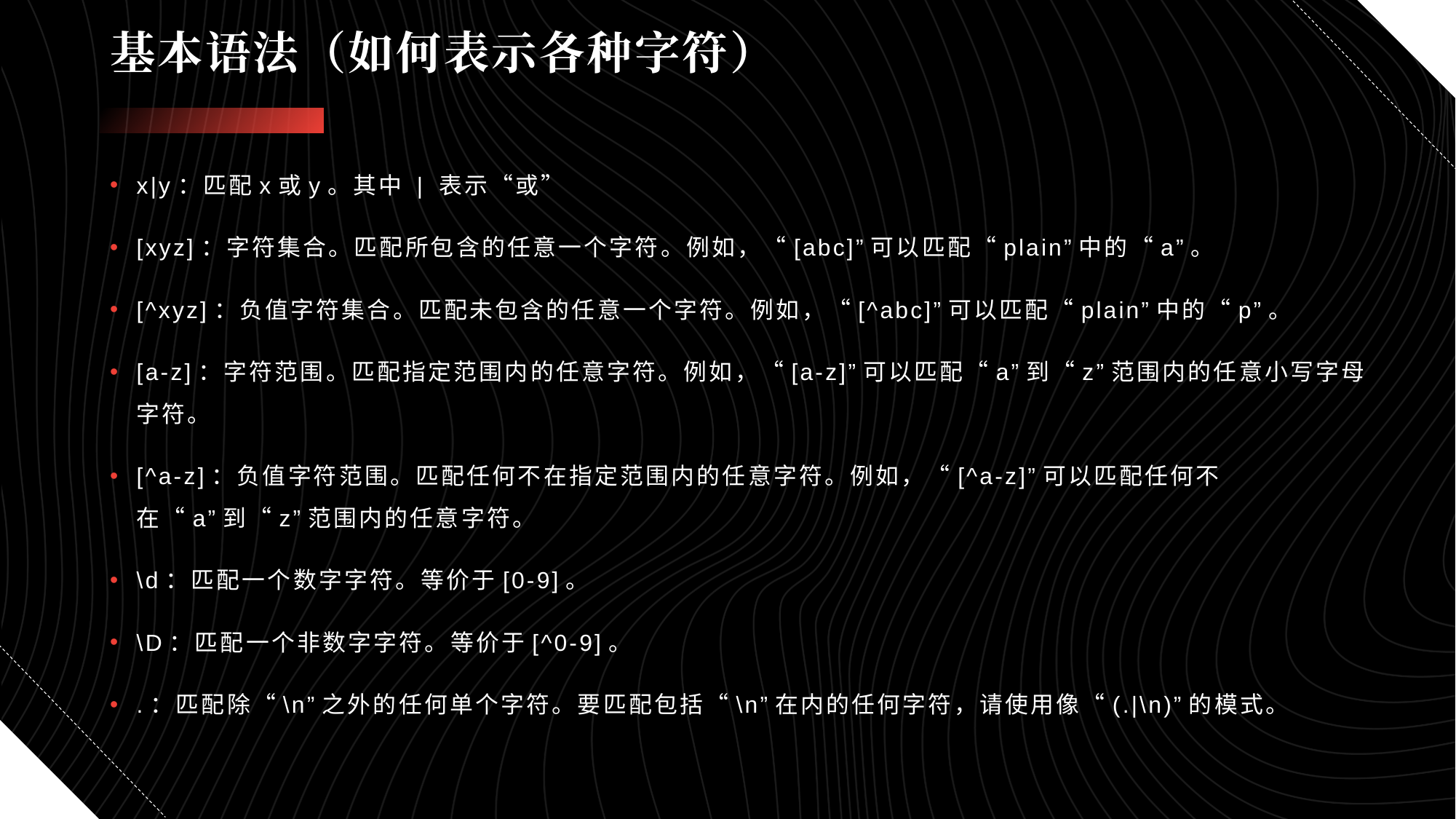

# 基本语法（如何表示各种字符）
x|y：匹配x或y。其中 | 表示“或”
[xyz]：字符集合。匹配所包含的任意一个字符。例如，“[abc]”可以匹配“plain”中的“a”。
[^xyz]：负值字符集合。匹配未包含的任意一个字符。例如，“[^abc]”可以匹配“plain”中的“p”。
[a-z]：字符范围。匹配指定范围内的任意字符。例如，“[a-z]”可以匹配“a”到“z”范围内的任意小写字母字符。
[^a-z]：负值字符范围。匹配任何不在指定范围内的任意字符。例如，“[^a-z]”可以匹配任何不在“a”到“z”范围内的任意字符。
\d：匹配一个数字字符。等价于[0-9]。
\D：匹配一个非数字字符。等价于[^0-9]。
.：匹配除“\n”之外的任何单个字符。要匹配包括“\n”在内的任何字符，请使用像“(.|\n)”的模式。